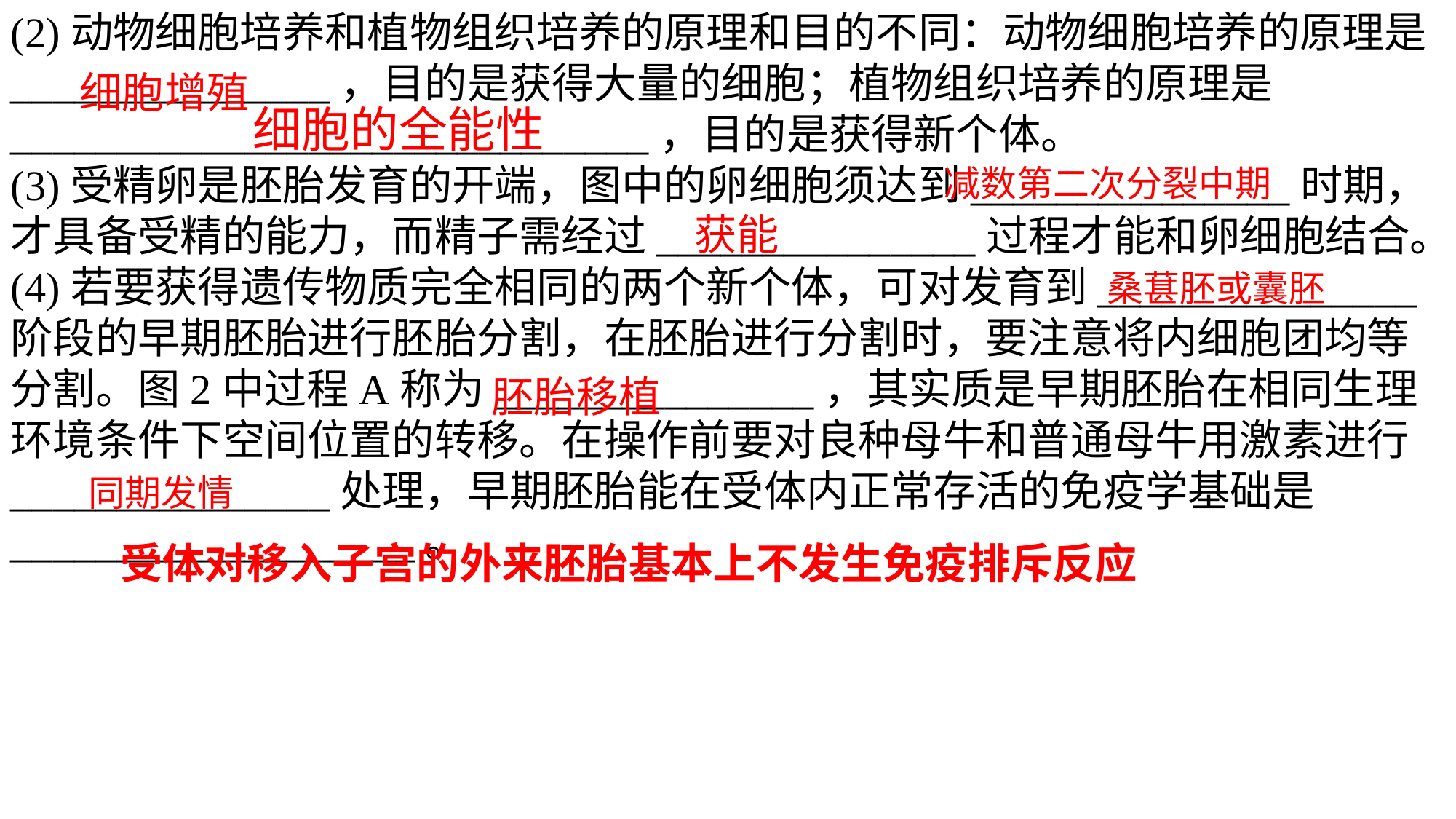

(2)动物细胞培养和植物组织培养的原理和目的不同：动物细胞培养的原理是_______________，目的是获得大量的细胞；植物组织培养的原理是______________________________，目的是获得新个体。
(3)受精卵是胚胎发育的开端，图中的卵细胞须达到_______________时期，才具备受精的能力，而精子需经过_______________过程才能和卵细胞结合。
(4)若要获得遗传物质完全相同的两个新个体，可对发育到_______________阶段的早期胚胎进行胚胎分割，在胚胎进行分割时，要注意将内细胞团均等分割。图2中过程A称为_______________，其实质是早期胚胎在相同生理环境条件下空间位置的转移。在操作前要对良种母牛和普通母牛用激素进行_______________处理，早期胚胎能在受体内正常存活的免疫学基础是___________________。
细胞增殖
 细胞的全能性
减数第二次分裂中期
获能
 桑葚胚或囊胚
 胚胎移植
同期发情
 受体对移入子宫的外来胚胎基本上不发生免疫排斥反应